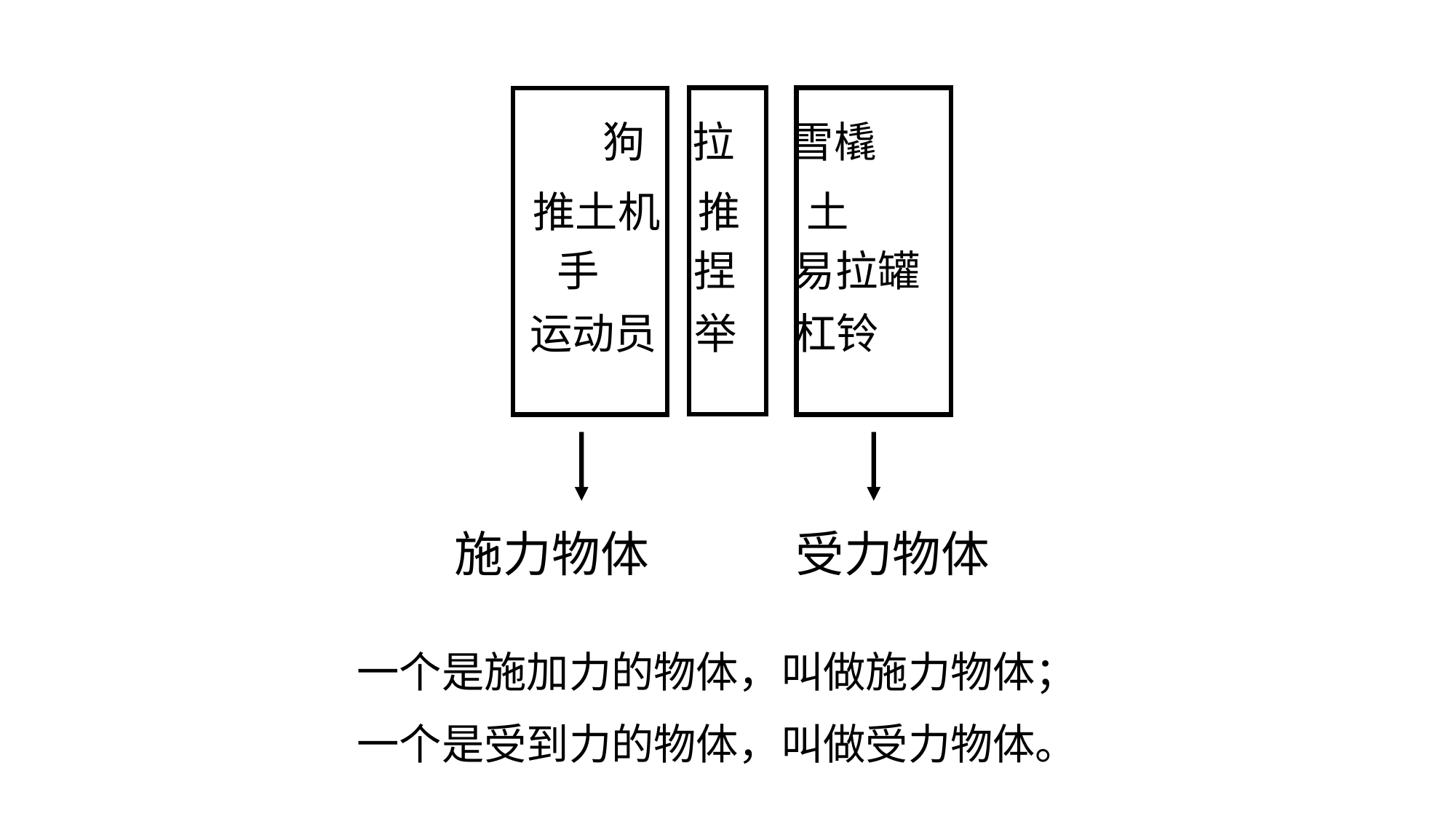

狗     拉      雪橇
推土机    推       土
手          捏      易拉罐
运动员    举      杠铃

施力物体
受力物体
一个是施加力的物体，叫做施力物体；
一个是受到力的物体，叫做受力物体。